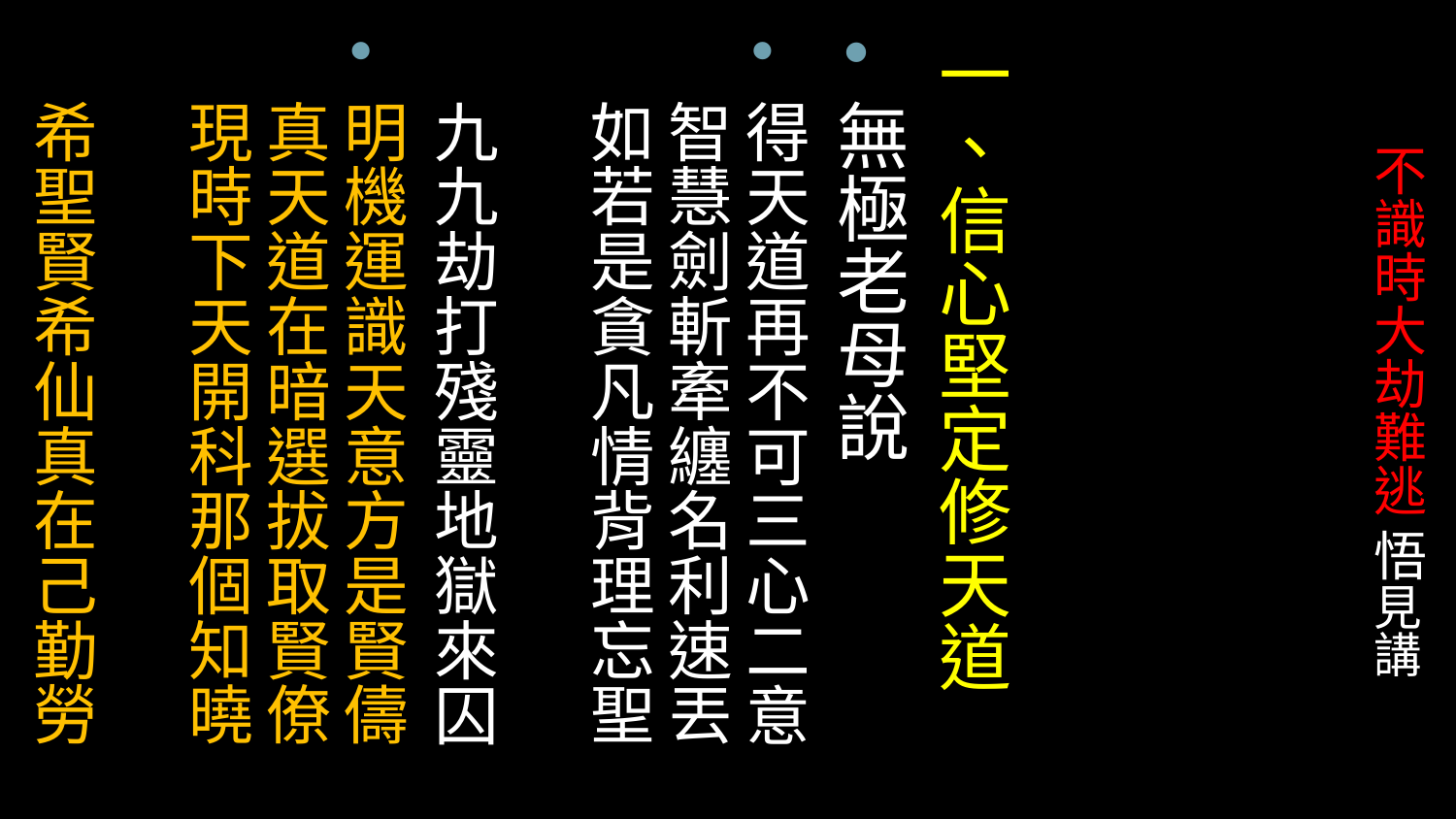

一、信心堅定修天道
無極老母說
得天道再不可三心二意 
智慧劍斬牽纏名利速丟
如若是貪凡情背理忘聖 　
九九劫打殘靈地獄來囚
明機運識天意方是賢儔 
真天道在暗選拔取賢僚
現時下天開科那個知曉 　
希聖賢希仙真在己勤勞
# 不識時大劫難逃 悟見講